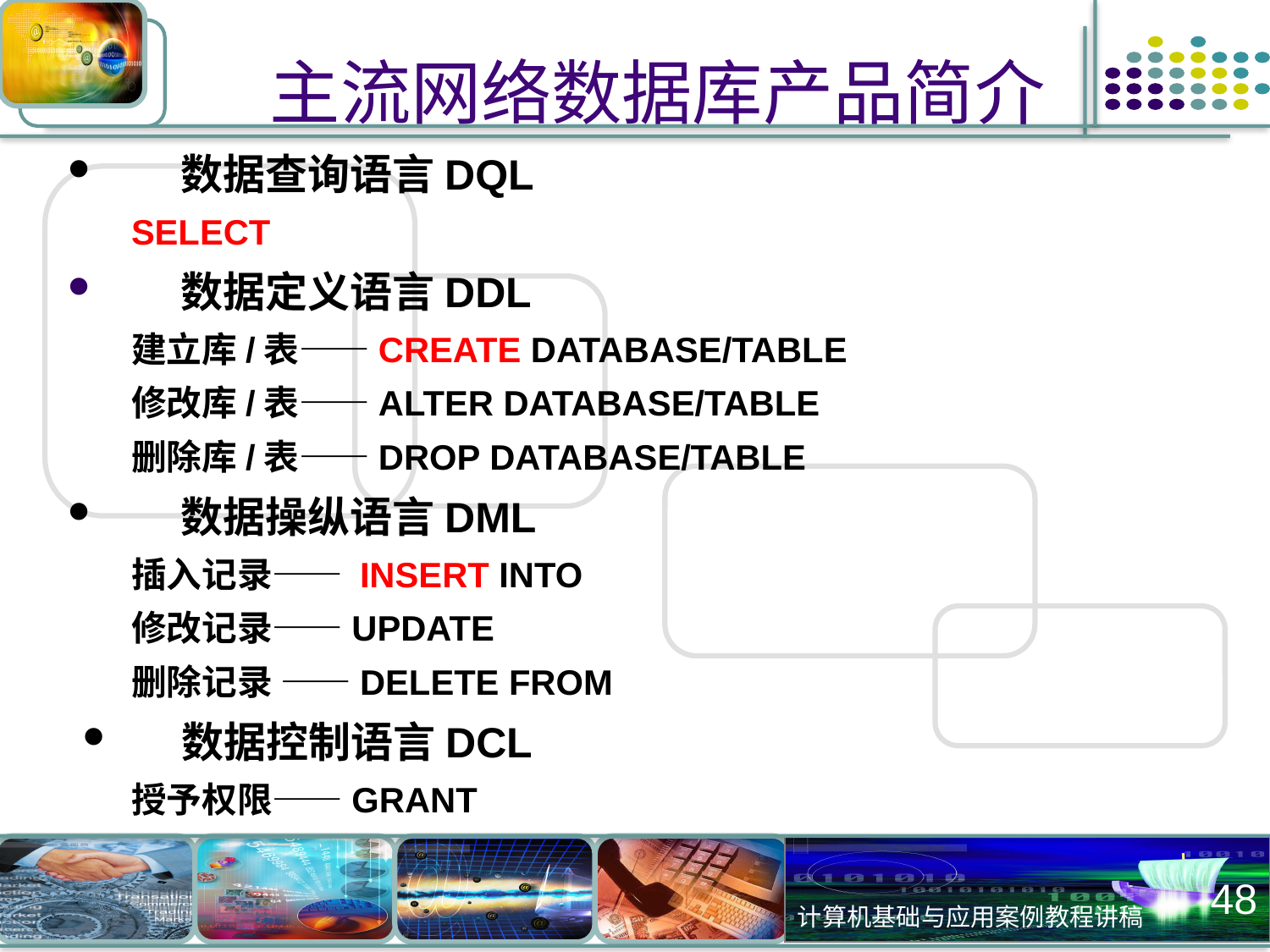

# 主流网络数据库产品简介
数据查询语言DQL
SELECT
数据定义语言DDL
建立库/表——CREATE DATABASE/TABLE
修改库/表——ALTER DATABASE/TABLE
删除库/表——DROP DATABASE/TABLE
数据操纵语言DML
插入记录—— INSERT INTO
修改记录——UPDATE
删除记录 ——DELETE FROM
数据控制语言DCL
授予权限——GRANT

48